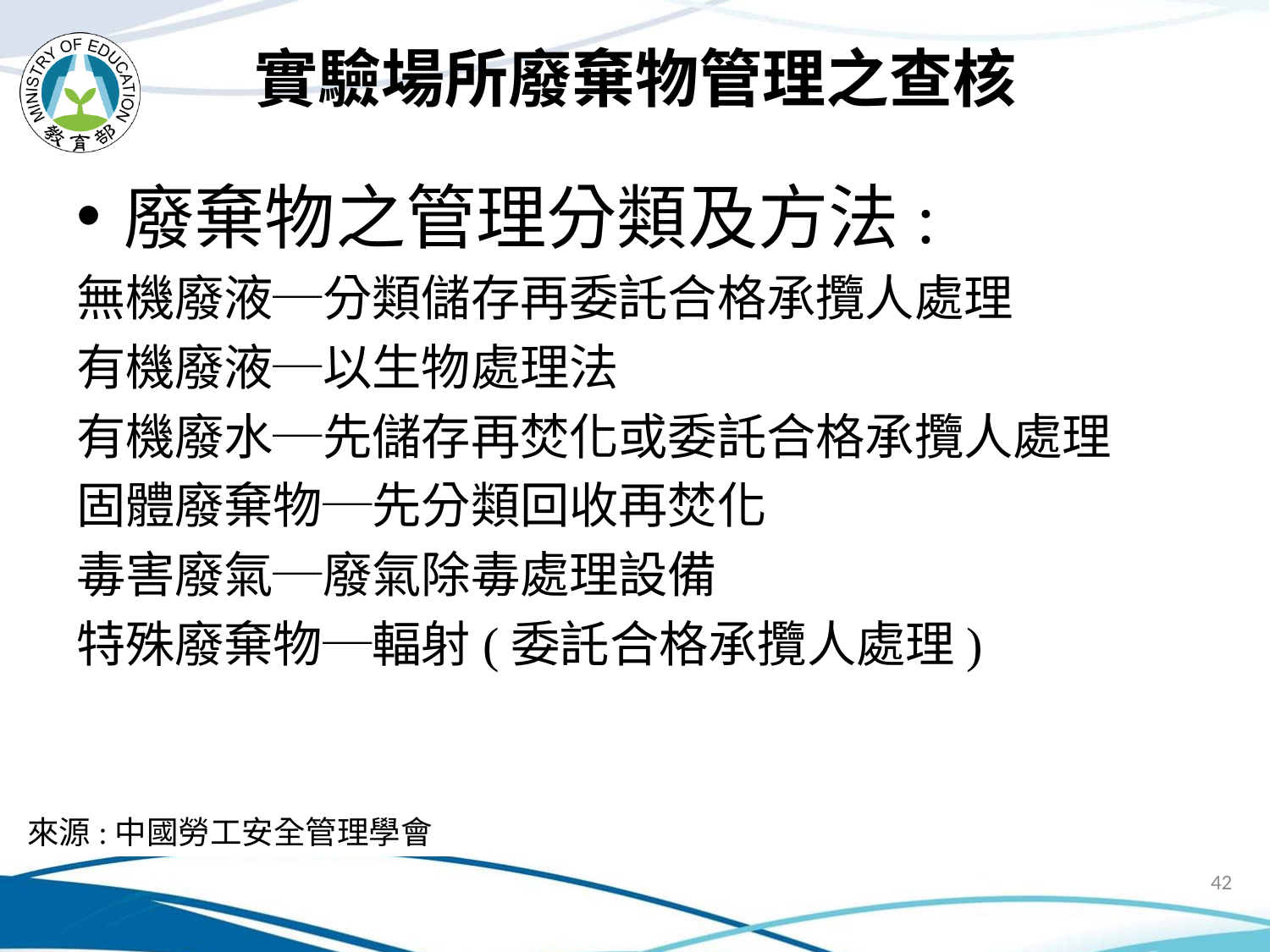

# 實驗場所廢棄物管理之查核
廢棄物之管理分類及方法:
無機廢液─分類儲存再委託合格承攬人處理
有機廢液─以生物處理法
有機廢水─先儲存再焚化或委託合格承攬人處理
固體廢棄物─先分類回收再焚化
毒害廢氣─廢氣除毒處理設備
特殊廢棄物─輻射(委託合格承攬人處理)

來源:中國勞工安全管理學會
42